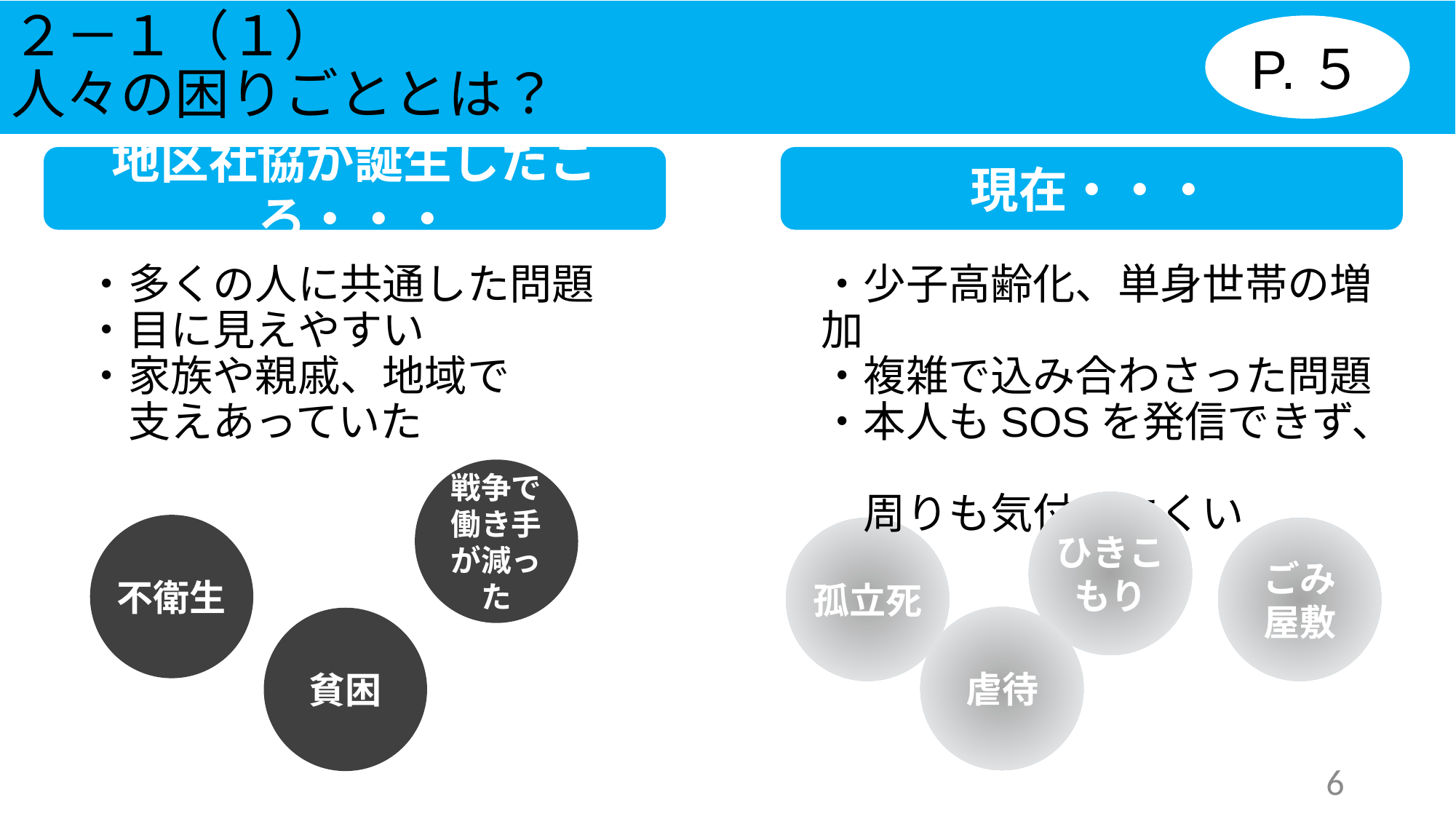

# ２－１（１） 人々の困りごととは？
P.５
地区社協が誕生したころ・・・
現在・・・
・多くの人に共通した問題
・目に見えやすい
・家族や親戚、地域で
　支えあっていた
・少子高齢化、単身世帯の増加
・複雑で込み合わさった問題
・本人もSOSを発信できず、
　周りも気付きにくい
戦争で働き手が減った

ひきこもり
不衛生
孤立死
ごみ
屋敷
虐待
貧困
6